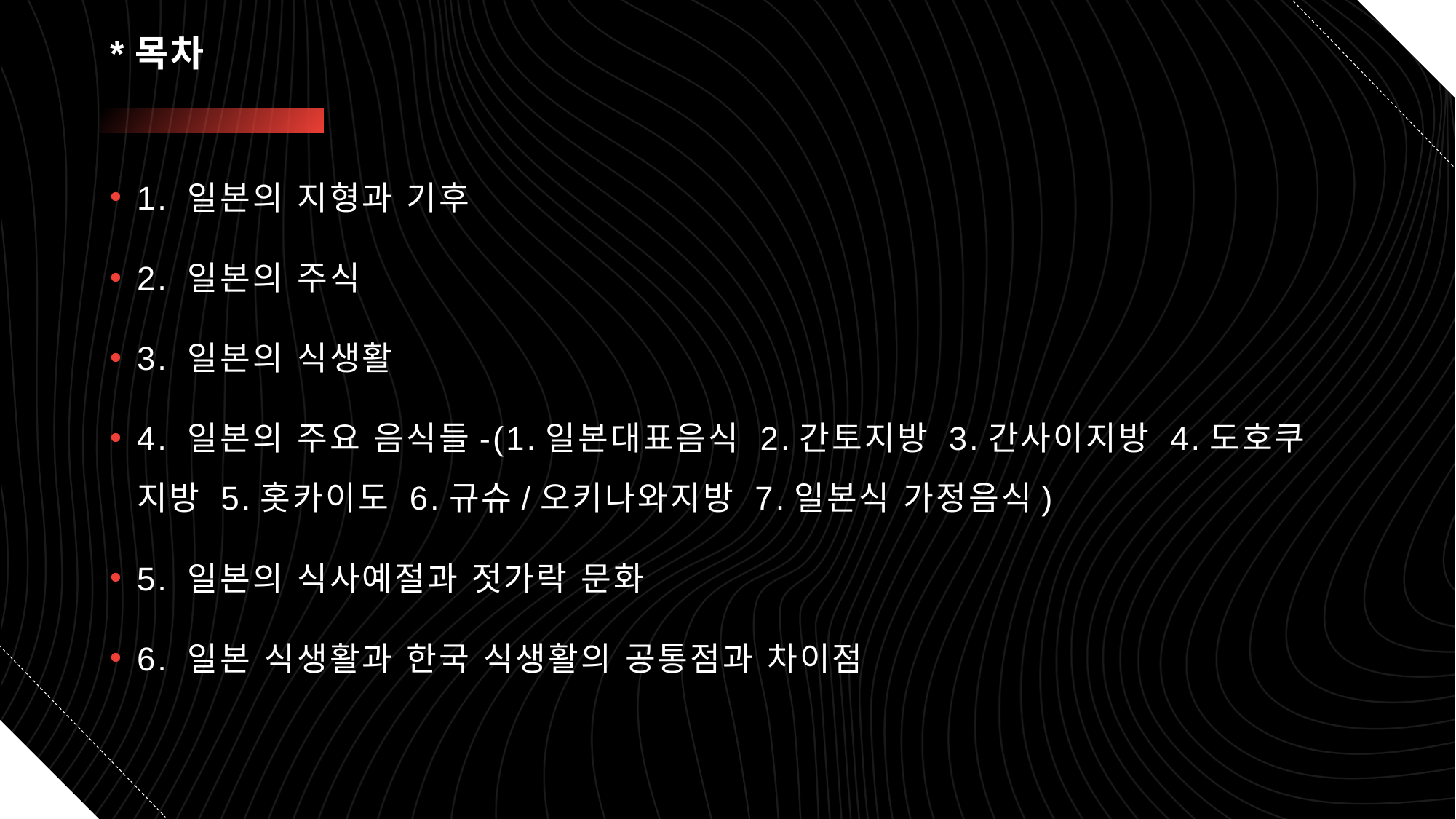

# *목차
1. 일본의 지형과 기후
2. 일본의 주식
3. 일본의 식생활
4. 일본의 주요 음식들-(1.일본대표음식 2.간토지방 3.간사이지방 4.도호쿠 지방 5.홋카이도 6.규슈/오키나와지방 7.일본식 가정음식)
5. 일본의 식사예절과 젓가락 문화
6. 일본 식생활과 한국 식생활의 공통점과 차이점